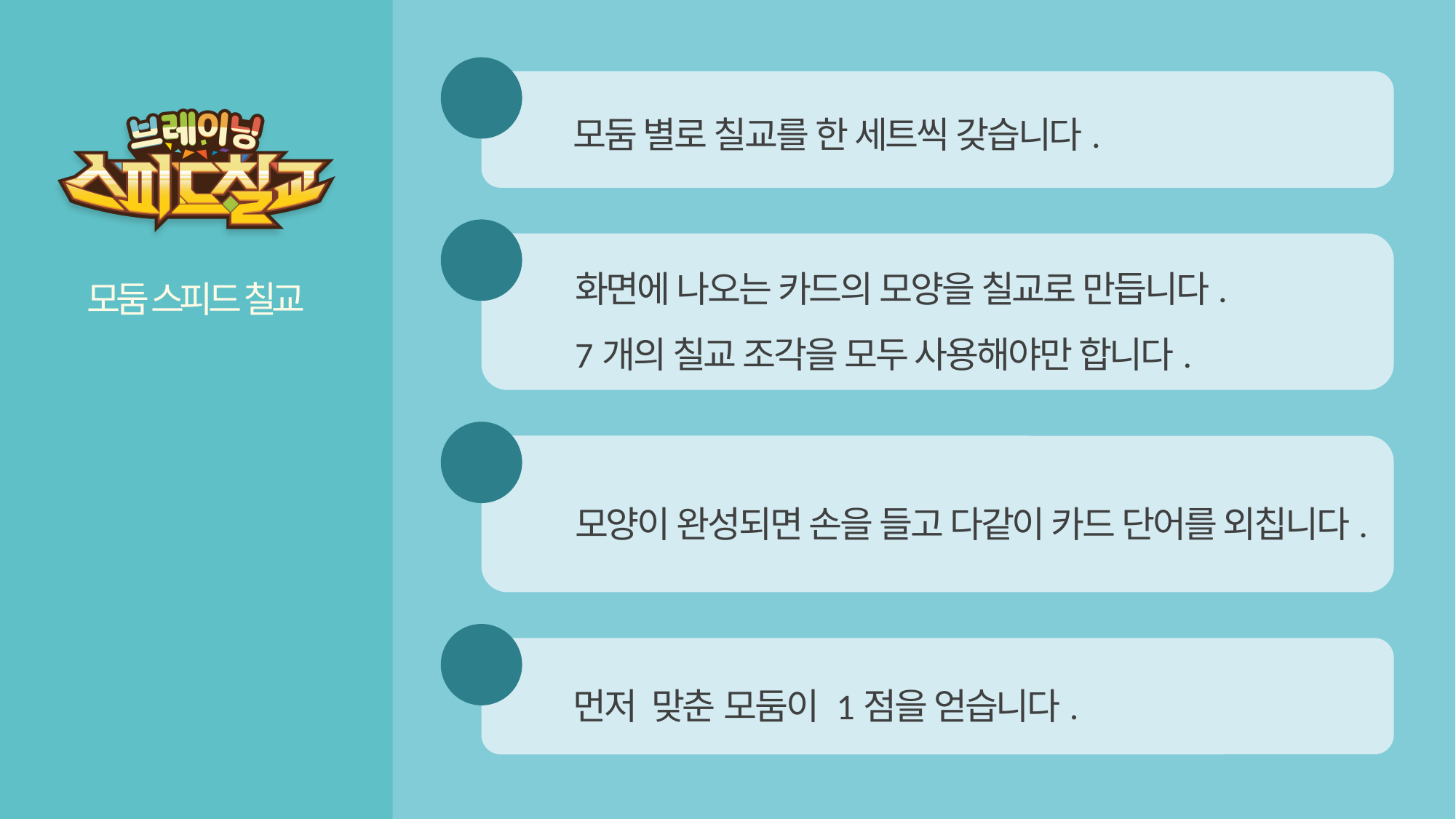

1
모둠 별로 칠교를 한 세트씩 갖습니다.
2
화면에 나오는 카드의 모양을 칠교로 만듭니다.
7개의 칠교 조각을 모두 사용해야만 합니다.
# 모둠 스피드 칠교
게임 방법
3
모양이 완성되면 손을 들고 다같이 카드 단어를 외칩니다.
4
먼저  맞춘 모둠이 1점을 얻습니다.